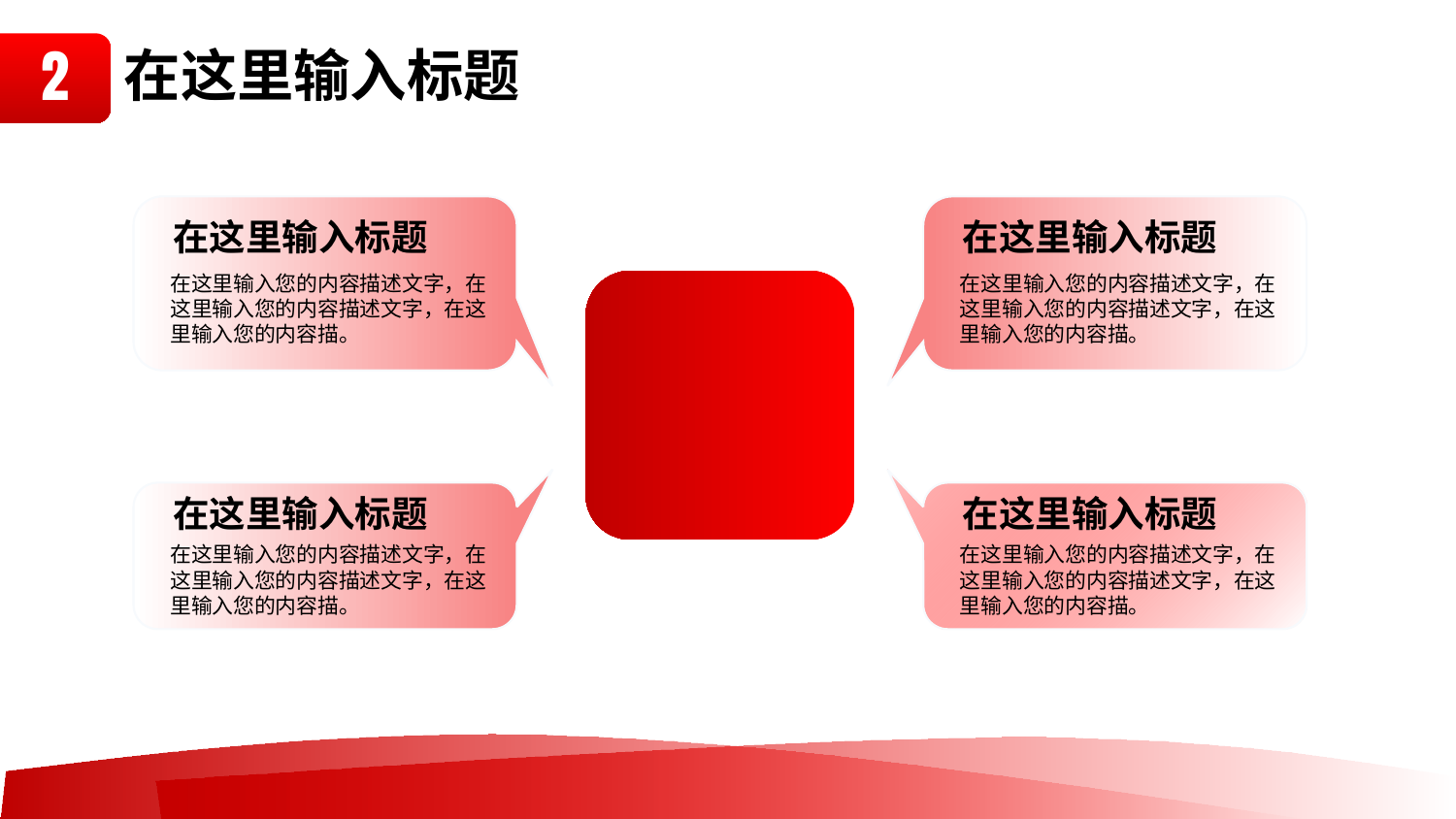

在这里输入标题
2

在这里输入标题
在这里输入标题
在这里输入您的内容描述文字，在这里输入您的内容描述文字，在这里输入您的内容描。
在这里输入您的内容描述文字，在这里输入您的内容描述文字，在这里输入您的内容描。

在这里输入标题
在这里输入标题
在这里输入您的内容描述文字，在这里输入您的内容描述文字，在这里输入您的内容描。
在这里输入您的内容描述文字，在这里输入您的内容描述文字，在这里输入您的内容描。